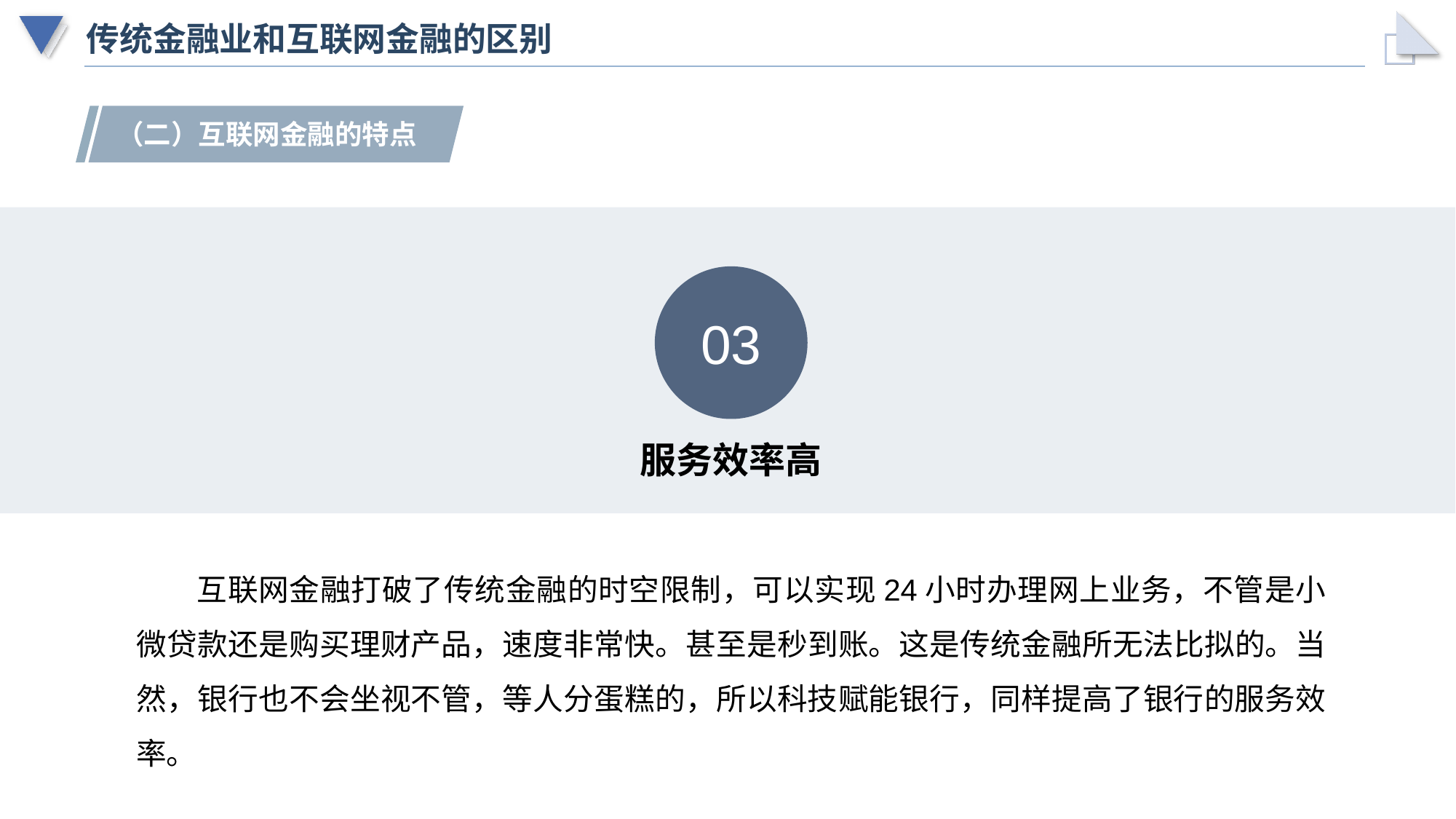

# 传统金融业和互联网金融的区别

（二）互联网金融的特点

03
服务效率高
互联网金融打破了传统金融的时空限制，可以实现24小时办理网上业务，不管是小微贷款还是购买理财产品，速度非常快。甚至是秒到账。这是传统金融所无法比拟的。当然，银行也不会坐视不管，等人分蛋糕的，所以科技赋能银行，同样提高了银行的服务效率。